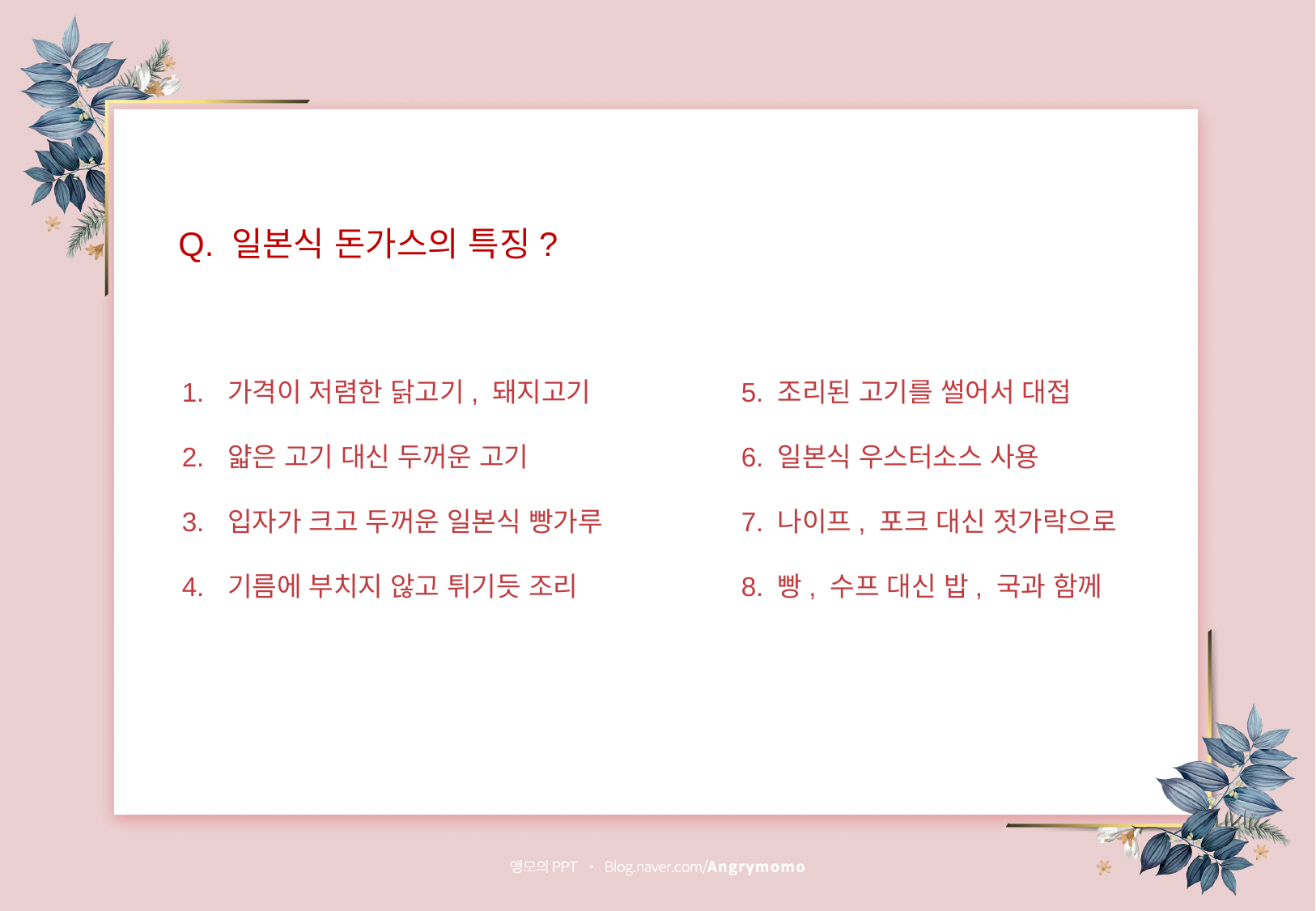

Q. 일본식 돈가스의 특징?
가격이 저렴한 닭고기, 돼지고기

얇은 고기 대신 두꺼운 고기

입자가 크고 두꺼운 일본식 빵가루

기름에 부치지 않고 튀기듯 조리
5. 조리된 고기를 썰어서 대접

6. 일본식 우스터소스 사용

7. 나이프, 포크 대신 젓가락으로

8. 빵, 수프 대신 밥, 국과 함께